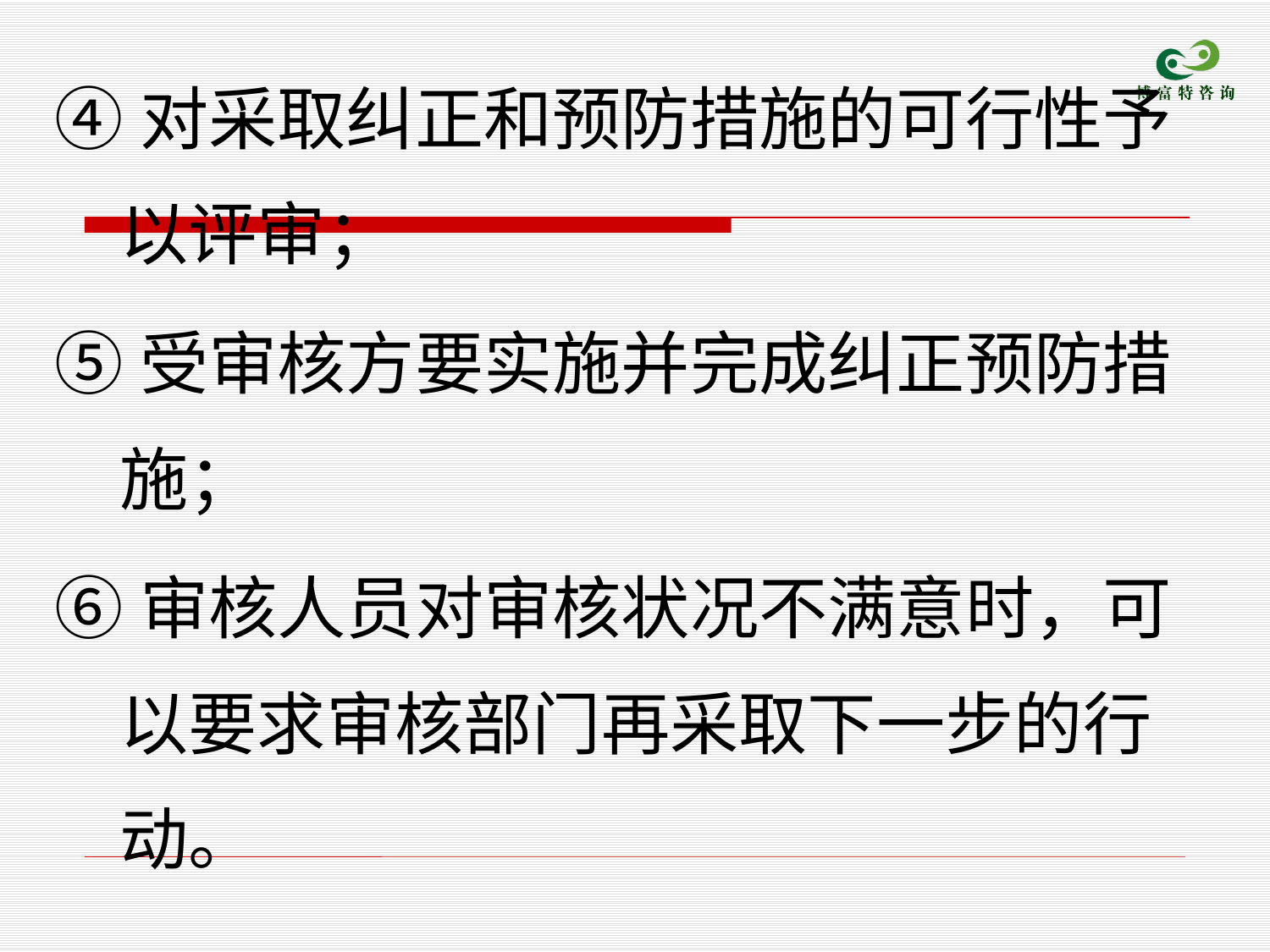

④对采取纠正和预防措施的可行性予以评审；
⑤受审核方要实施并完成纠正预防措施；
⑥审核人员对审核状况不满意时，可以要求审核部门再采取下一步的行动。
791